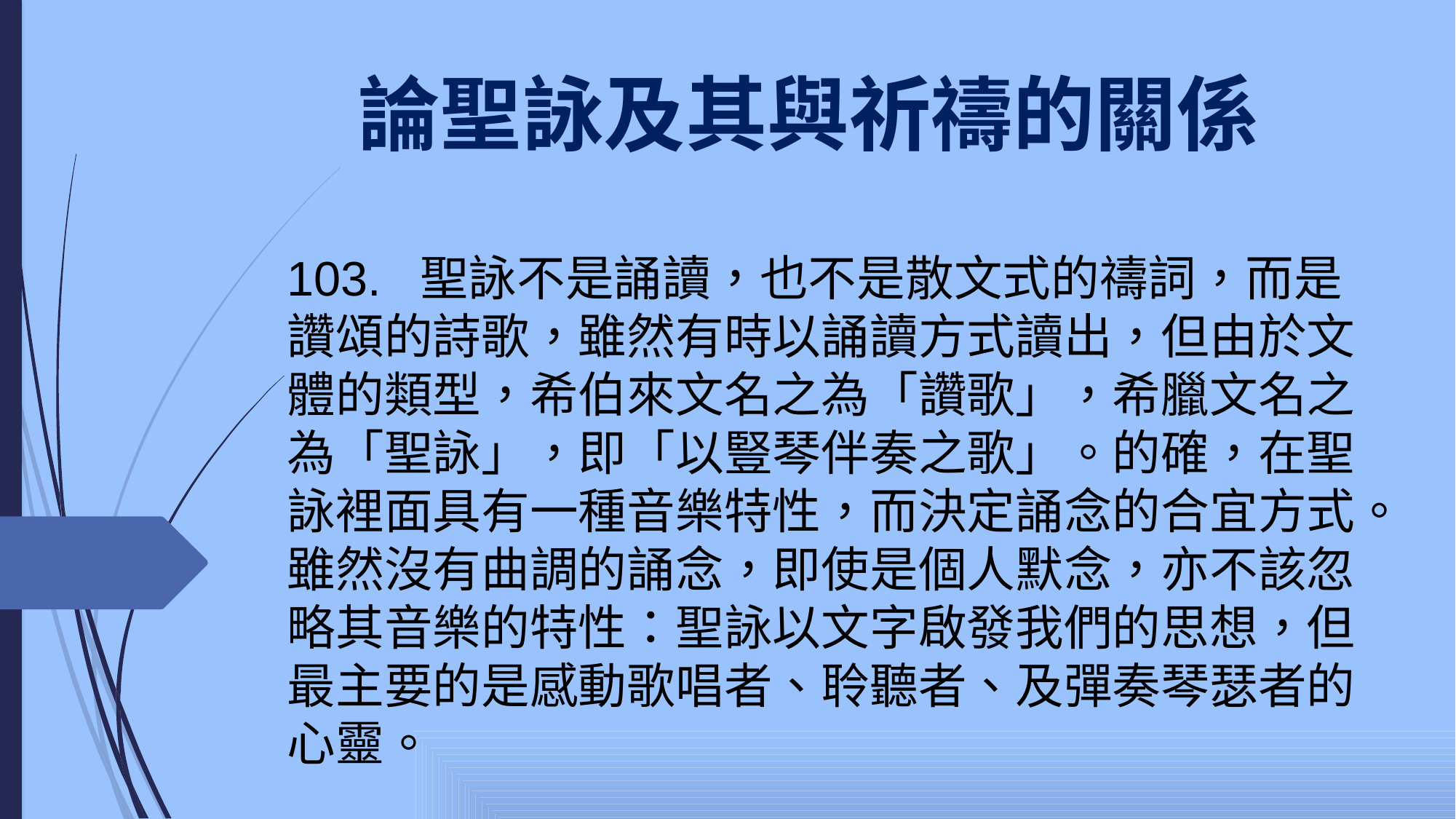

# 論聖詠及其與祈禱的關係
103.  聖詠不是誦讀，也不是散文式的禱詞，而是讚頌的詩歌，雖然有時以誦讀方式讀出，但由於文體的類型，希伯來文名之為「讚歌」，希臘文名之為「聖詠」，即「以豎琴伴奏之歌」。的確，在聖詠裡面具有一種音樂特性，而決定誦念的合宜方式。雖然沒有曲調的誦念，即使是個人默念，亦不該忽略其音樂的特性：聖詠以文字啟發我們的思想，但最主要的是感動歌唱者、聆聽者、及彈奏琴瑟者的心靈。